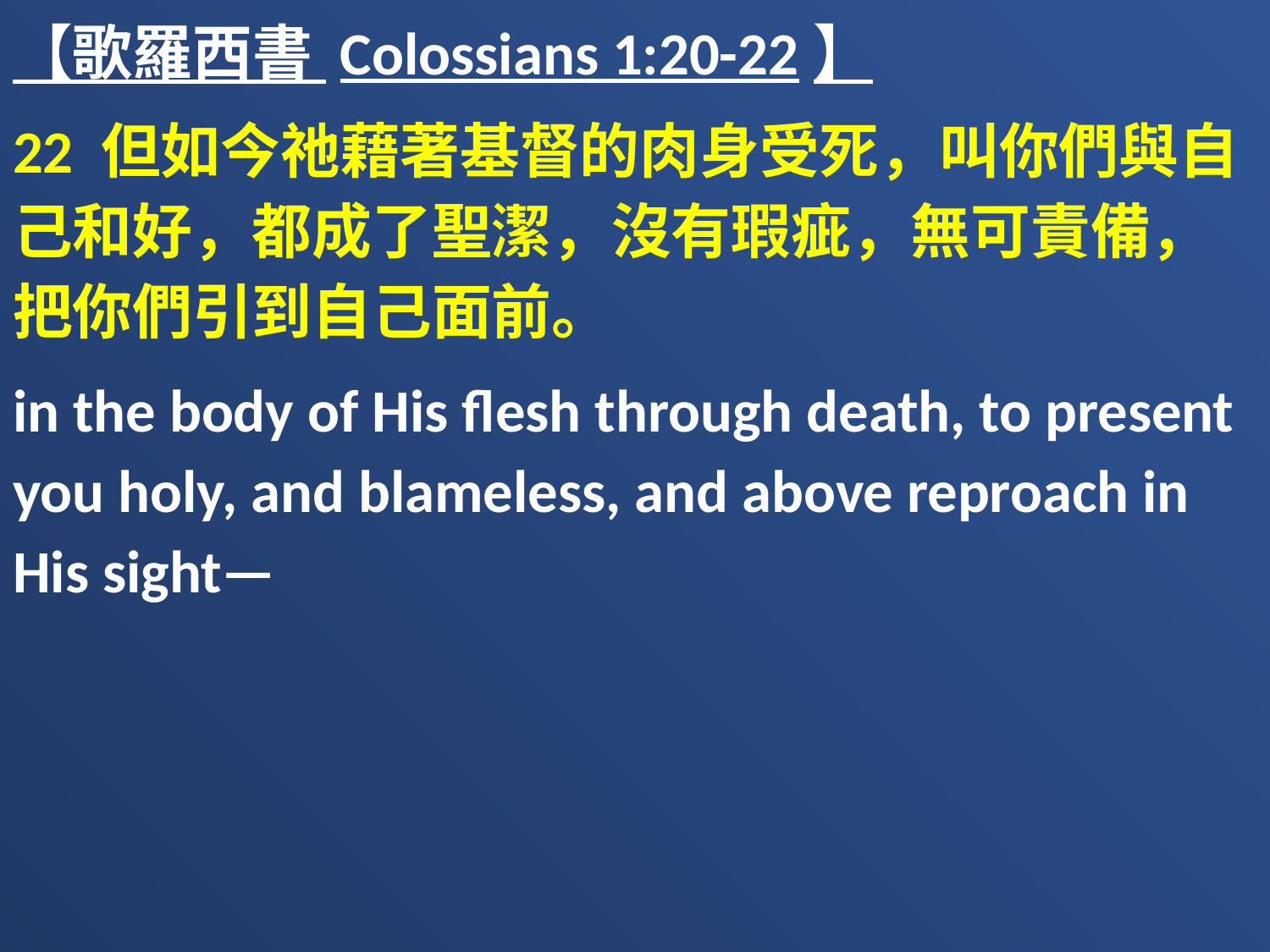

【歌羅西書 Colossians 1:20-22】
22 但如今祂藉著基督的肉身受死，叫你們與自己和好，都成了聖潔，沒有瑕疵，無可責備，把你們引到自己面前。
in the body of His flesh through death, to present you holy, and blameless, and above reproach in His sight—